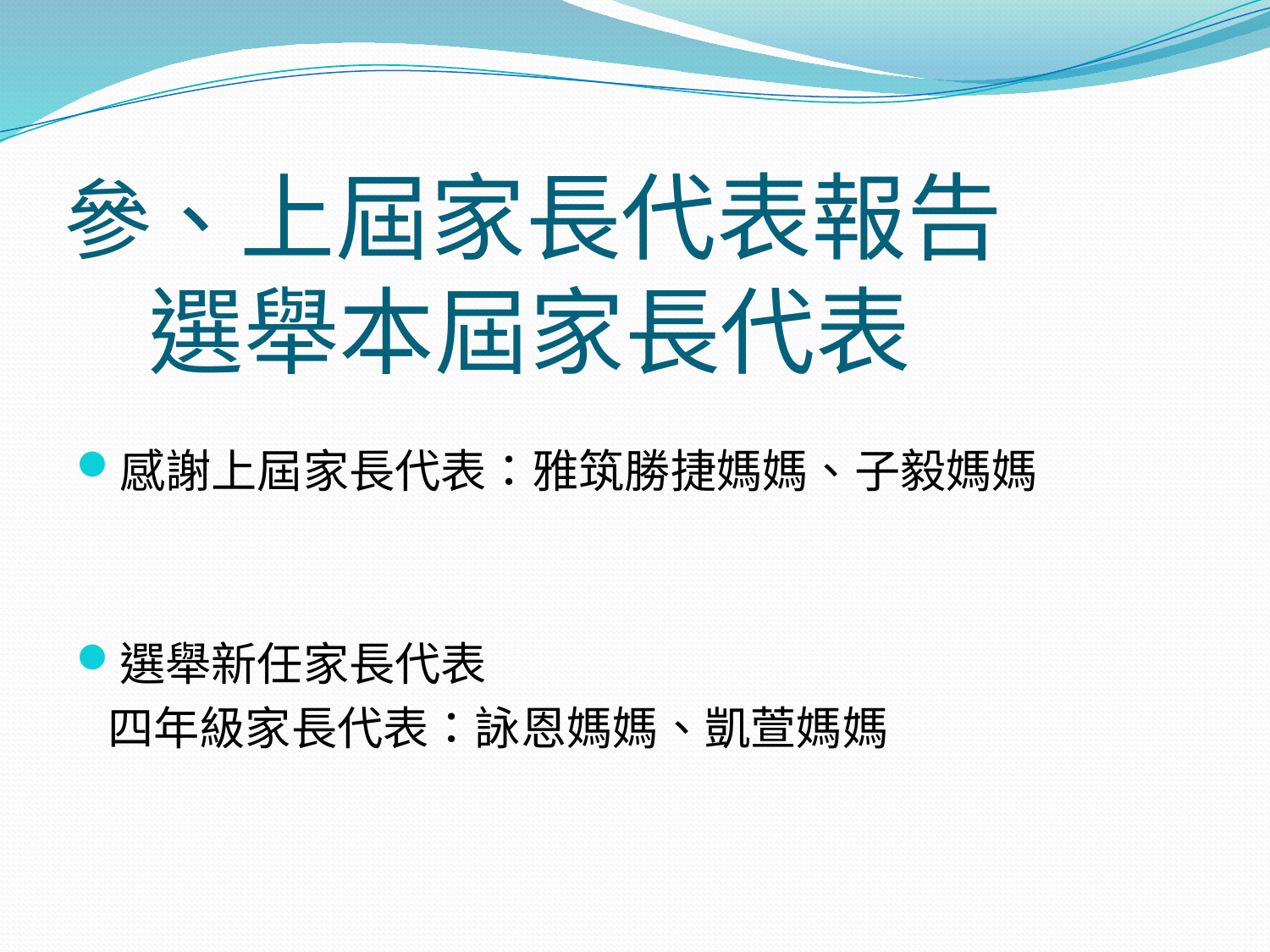

# 參、上屆家長代表報告 選舉本屆家長代表
感謝上屆家長代表：雅筑勝捷媽媽、子毅媽媽

選舉新任家長代表
  四年級家長代表：詠恩媽媽、凱萱媽媽